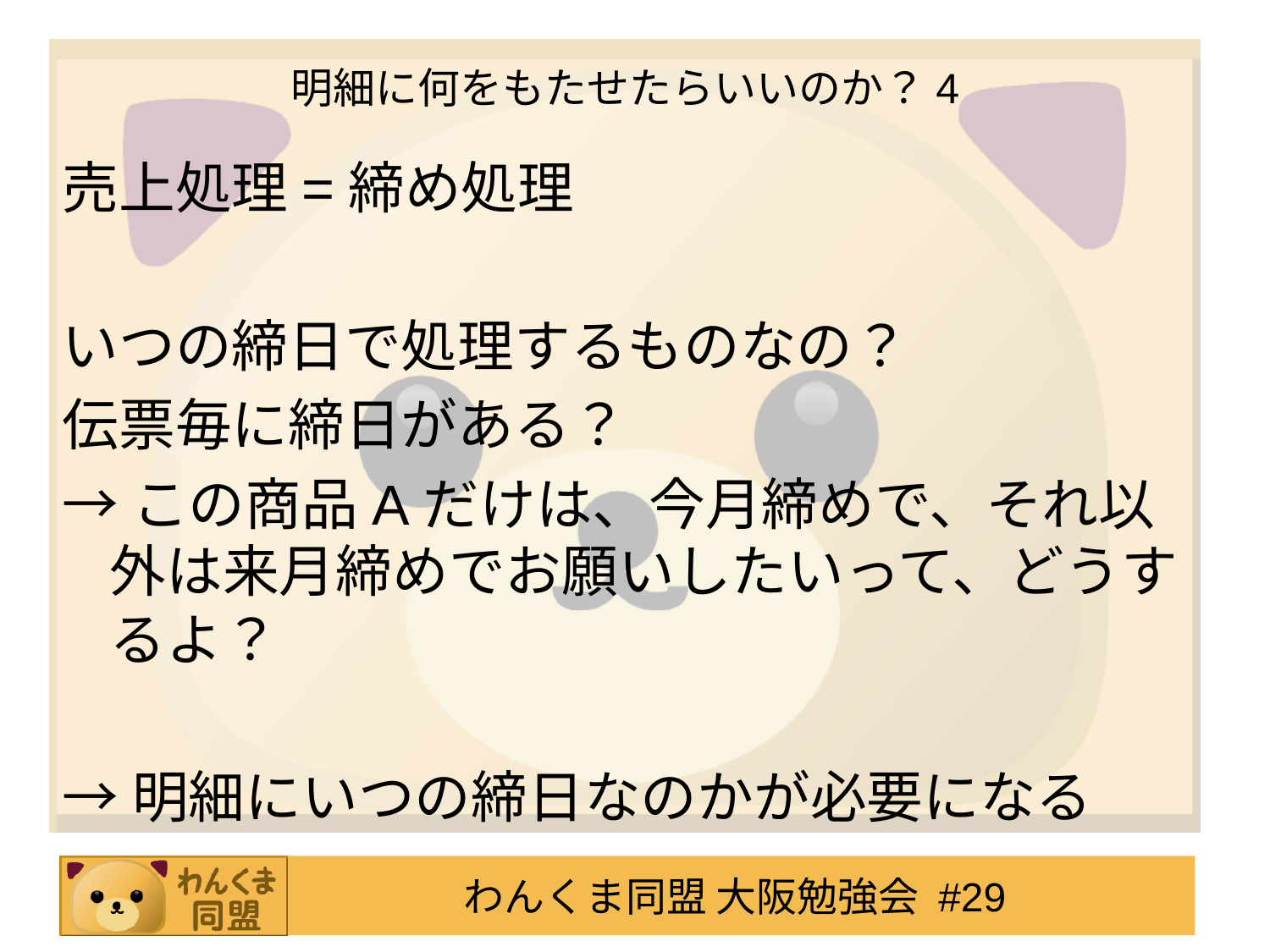

# 明細に何をもたせたらいいのか？4
売上処理=締め処理

いつの締日で処理するものなの？
伝票毎に締日がある？
→この商品Aだけは、今月締めで、それ以外は来月締めでお願いしたいって、どうするよ？

→明細にいつの締日なのかが必要になる